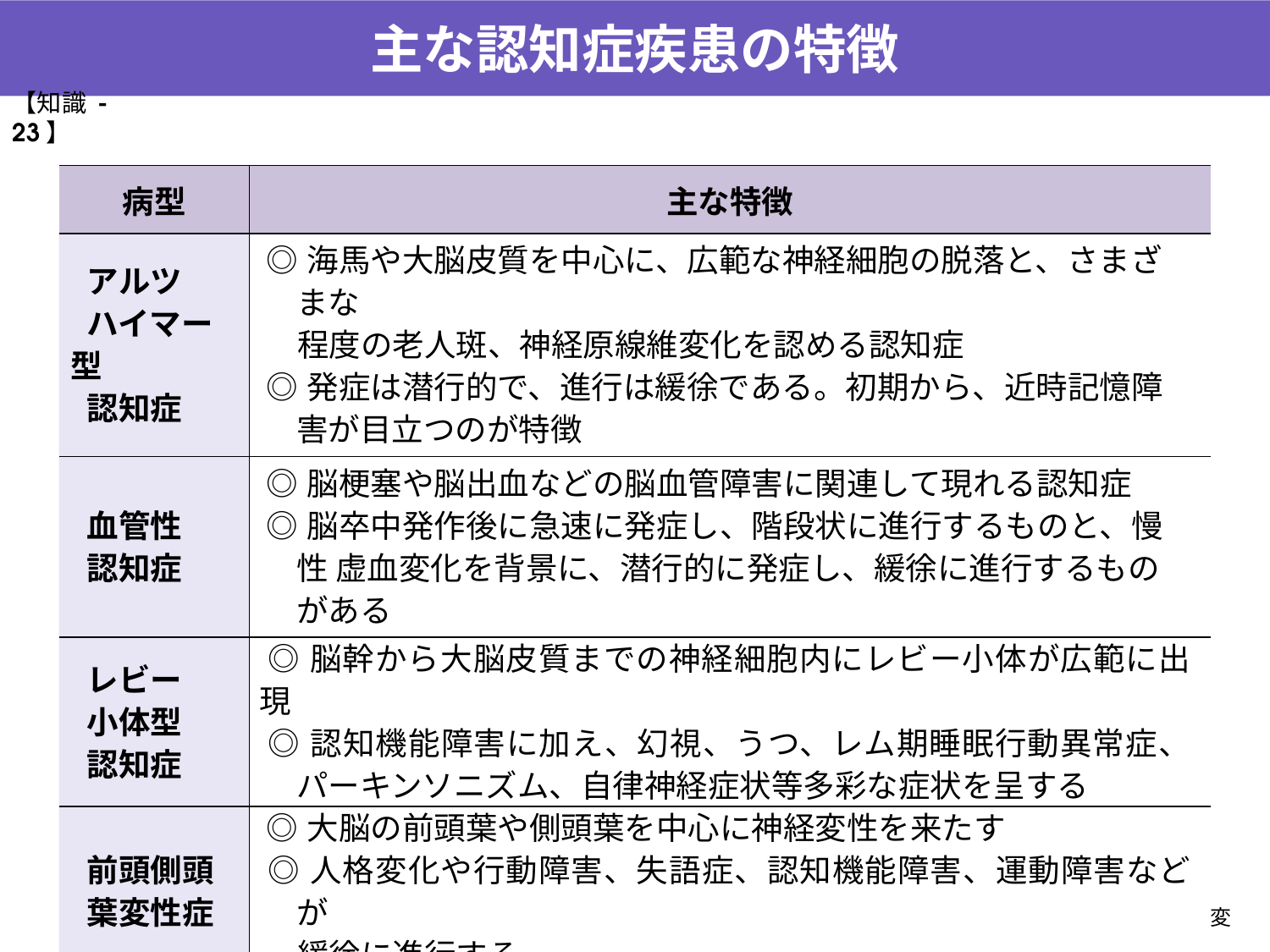

主な認知症疾患の特徴
【知識 -23】
| 病型 | 主な特徴 |
| --- | --- |
| アルツ ハイマー型 認知症 | ◎海馬や大脳皮質を中心に、広範な神経細胞の脱落と、さまざまな 程度の老人斑、神経原線維変化を認める認知症 ◎発症は潜行的で、進行は緩徐である。初期から、近時記憶障害が目立つのが特徴 |
| 血管性 認知症 | ◎脳梗塞や脳出血などの脳血管障害に関連して現れる認知症 ◎脳卒中発作後に急速に発症し、階段状に進行するものと、慢性 虚血変化を背景に、潜行的に発症し、緩徐に進行するものがある |
| レビー 小体型 認知症 | ◎脳幹から大脳皮質までの神経細胞内にレビー小体が広範に出現 ◎認知機能障害に加え、幻視、うつ、レム期睡眠行動異常症、パーキンソニズム、自律神経症状等多彩な症状を呈する |
| 前頭側頭 葉変性症 | ◎大脳の前頭葉や側頭葉を中心に神経変性を来たす ◎人格変化や行動障害、失語症、認知機能障害、運動障害などが 緩徐に進行する |
認知症初期集中支援チーム員研修テキスト等を一部改変